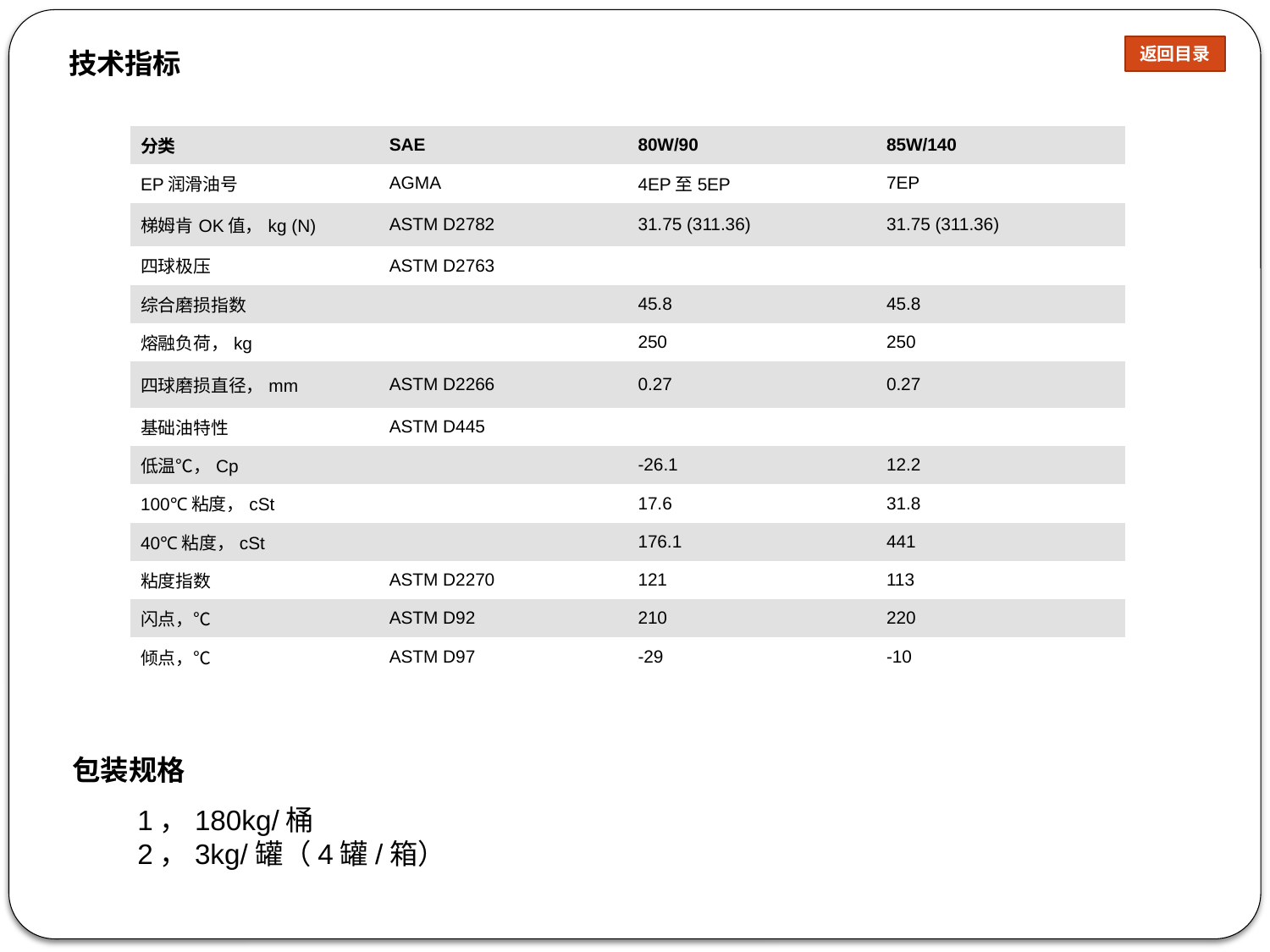

返回目录
技术指标
| 分类 | SAE | 80W/90 | 85W/140 |
| --- | --- | --- | --- |
| EP润滑油号 | AGMA | 4EP至5EP | 7EP |
| 梯姆肯OK值，kg (N) | ASTM D2782 | 31.75 (311.36) | 31.75 (311.36) |
| 四球极压 | ASTM D2763 |  |  |
| 综合磨损指数 |  | 45.8 | 45.8 |
| 熔融负荷，kg |  | 250 | 250 |
| 四球磨损直径，mm | ASTM D2266 | 0.27 | 0.27 |
| 基础油特性 | ASTM D445 |  |  |
| 低温℃，Cp |  | -26.1 | 12.2 |
| 100℃粘度，cSt |  | 17.6 | 31.8 |
| 40℃粘度，cSt |  | 176.1 | 441 |
| 粘度指数 | ASTM D2270 | 121 | 113 |
| 闪点，℃ | ASTM D92 | 210 | 220 |
| 倾点，℃ | ASTM D97 | -29 | -10 |

包装规格
1，180kg/桶
2，3kg/罐（4罐/箱）